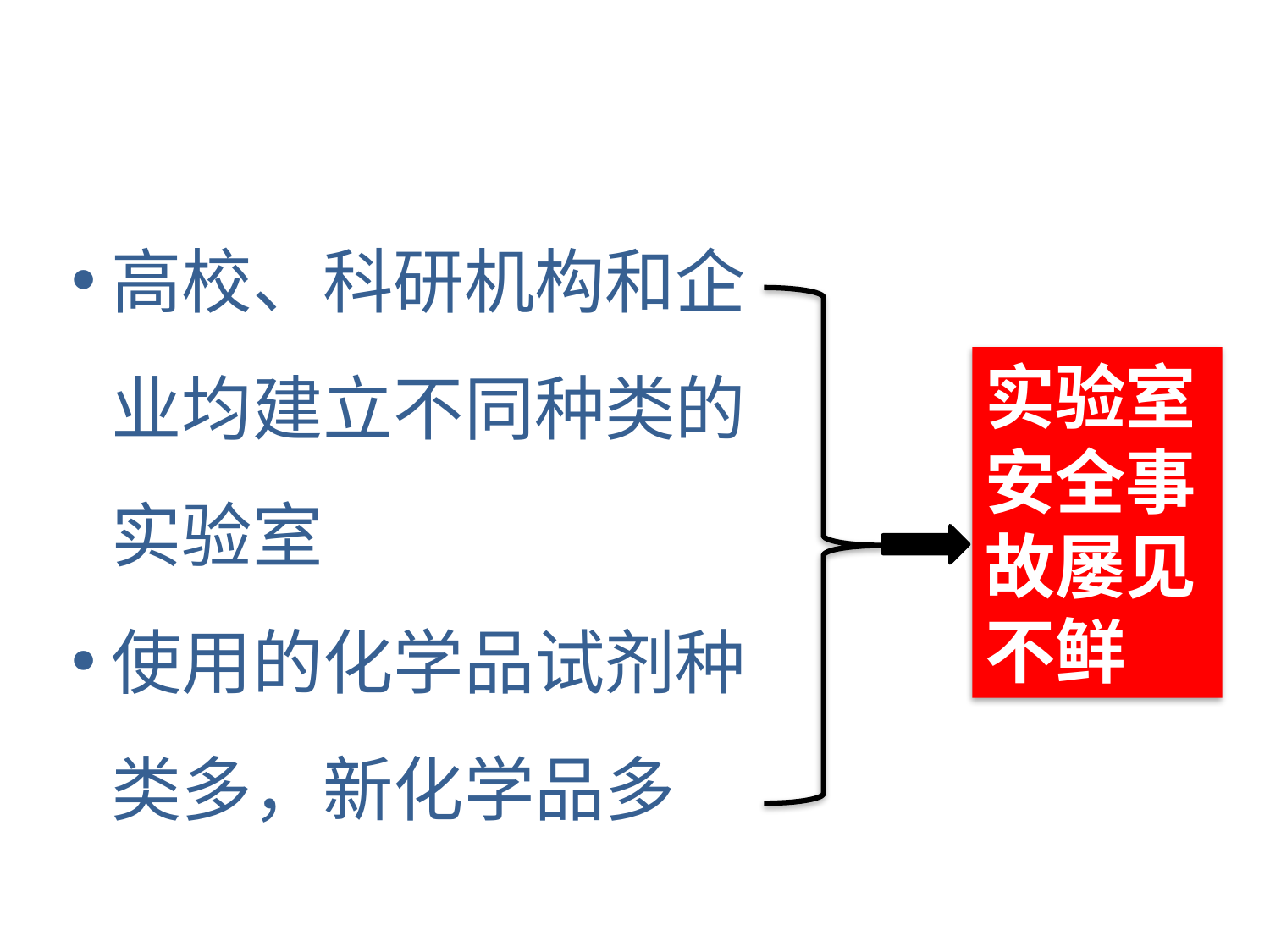

高校、科研机构和企业均建立不同种类的实验室
使用的化学品试剂种类多，新化学品多

实验室安全事故屡见不鲜